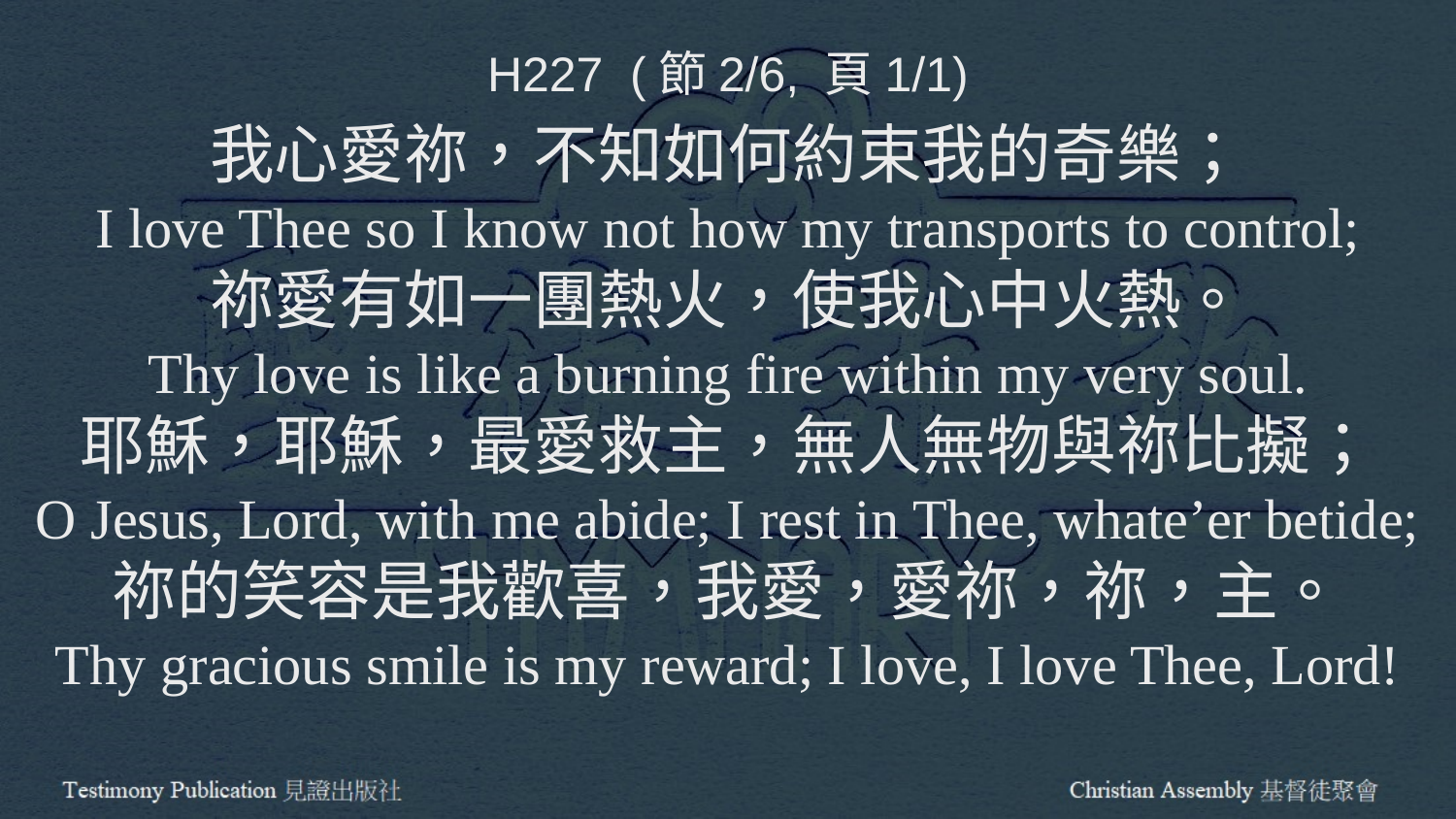

H227  (節2/6, 頁1/1)
我心愛祢，不知如何約束我的奇樂；
I love Thee so I know not how my transports to control;
祢愛有如一團熱火，使我心中火熱。
Thy love is like a burning fire within my very soul.
耶穌，耶穌，最愛救主，無人無物與祢比擬；
O Jesus, Lord, with me abide; I rest in Thee, whate’er betide;
祢的笑容是我歡喜，我愛，愛祢，祢，主。
Thy gracious smile is my reward; I love, I love Thee, Lord!